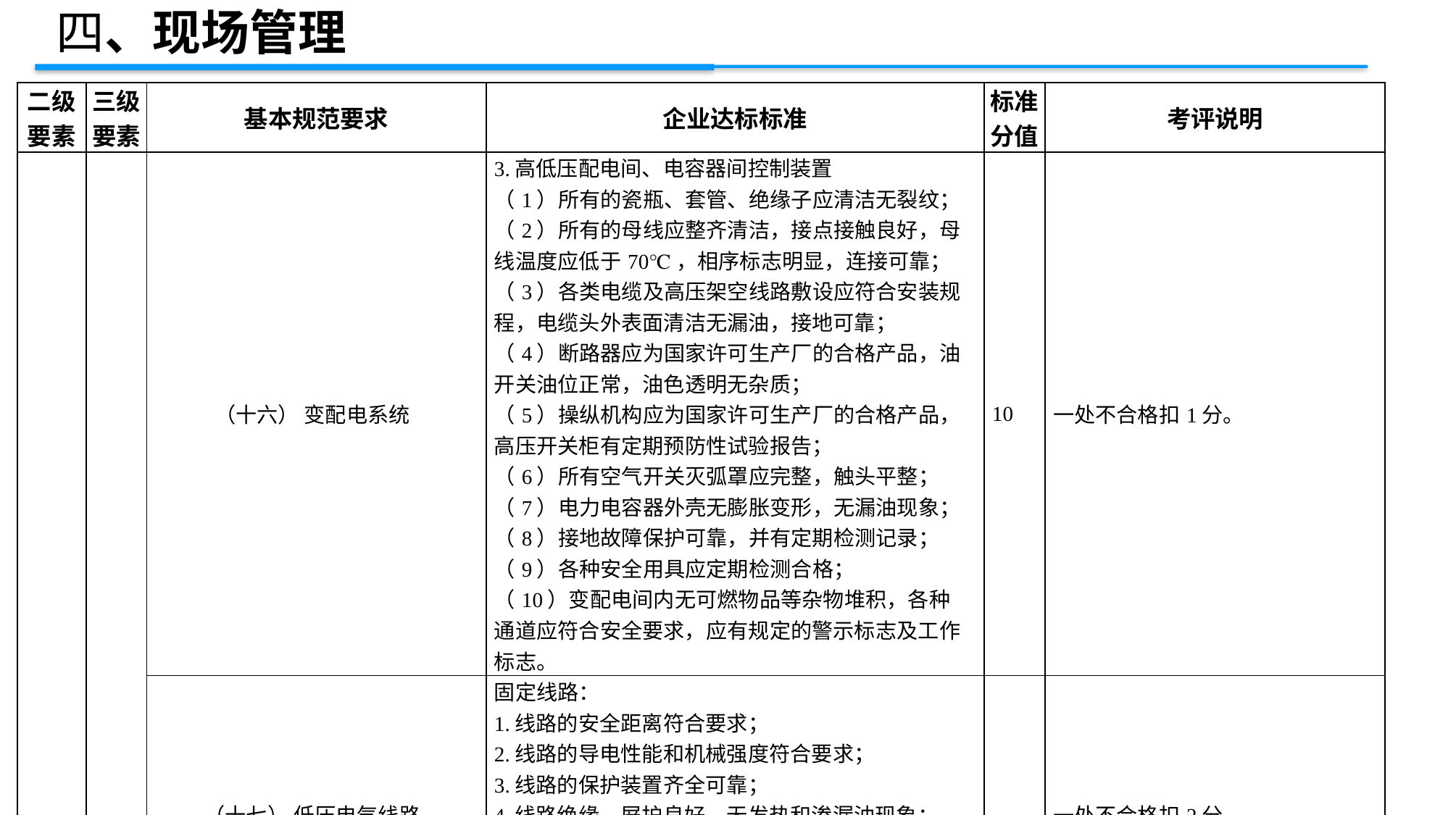

四、现场管理

| 二级 要素 | 三级 要素 | 基本规范要求 | 企业达标标准 | 标准 分值 | 考评说明 |
| --- | --- | --- | --- | --- | --- |
|  |  | （十六） 变配电系统 | 3.高低压配电间、电容器间控制装置 （1）所有的瓷瓶、套管、绝缘子应清洁无裂纹； （2）所有的母线应整齐清洁，接点接触良好，母线温度应低于70℃，相序标志明显，连接可靠； （3）各类电缆及高压架空线路敷设应符合安装规程，电缆头外表面清洁无漏油，接地可靠； （4）断路器应为国家许可生产厂的合格产品，油开关油位正常，油色透明无杂质； （5）操纵机构应为国家许可生产厂的合格产品，高压开关柜有定期预防性试验报告； （6）所有空气开关灭弧罩应完整，触头平整； （7）电力电容器外壳无膨胀变形，无漏油现象； （8）接地故障保护可靠，并有定期检测记录； （9）各种安全用具应定期检测合格； （10）变配电间内无可燃物品等杂物堆积，各种通道应符合安全要求，应有规定的警示标志及工作标志。 | 10 | 一处不合格扣1分。 |
|  |  | （十七） 低压电气线路 | 固定线路： 1.线路的安全距离符合要求； 2.线路的导电性能和机械强度符合要求； 3.线路的保护装置齐全可靠； 4.线路绝缘、屏护良好，无发热和渗漏油现象； 5.电杆直立、拉线、横担瓷瓶及金属构架等符合安全要求； 6.线路相序、相色正确、标志齐全清晰； 7.线路排列整齐、无影响线路安全的障碍物。 | 15 | 一处不合格扣2分。 |